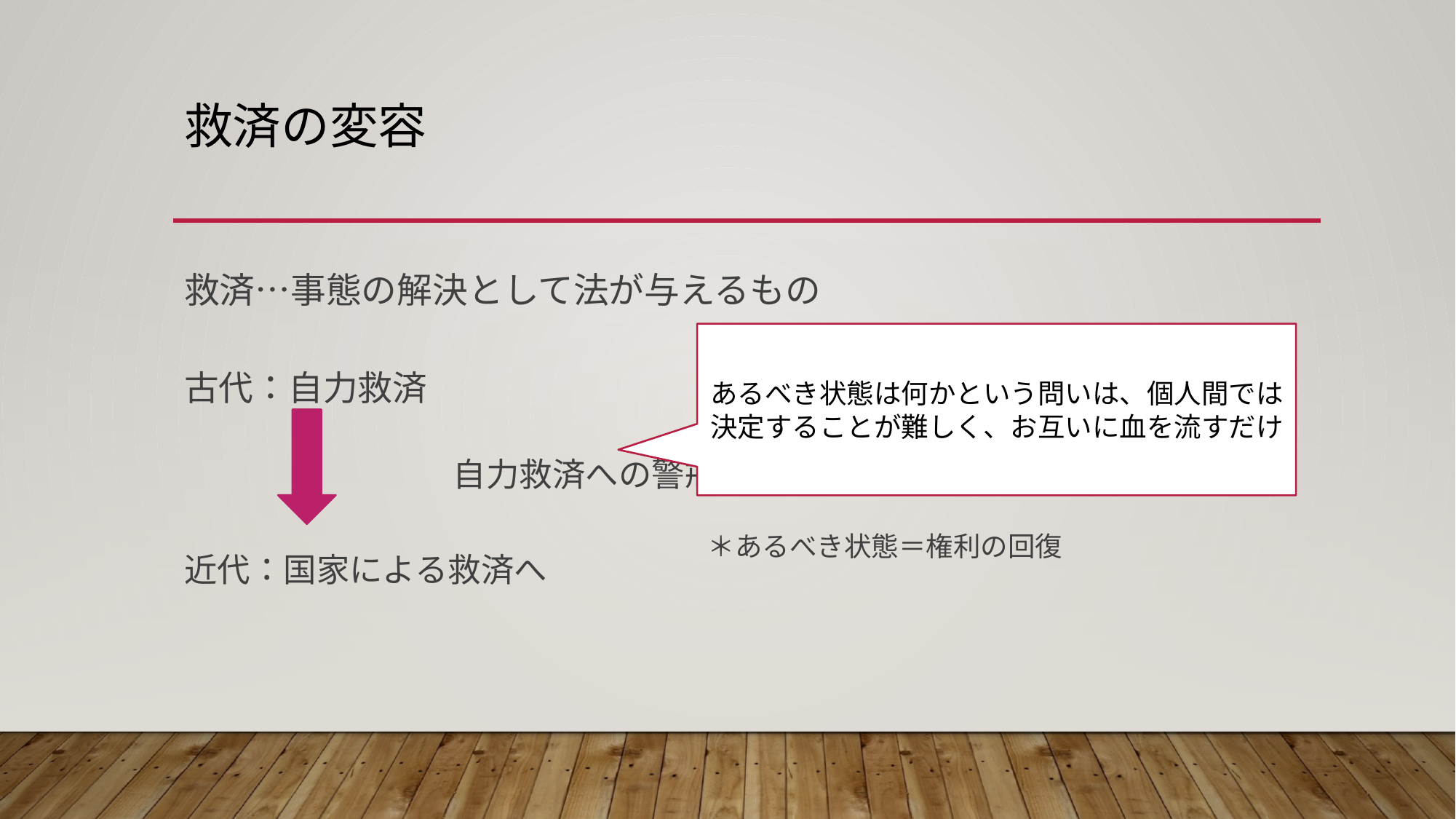

# 救済の変容
救済…事態の解決として法が与えるもの

古代：自力救済

　　　　　　　　　　　　　　　　　自力救済への警戒

近代：国家による救済へ
あるべき状態は何かという問いは、個人間では決定することが難しく、お互いに血を流すだけ

＊あるべき状態＝権利の回復